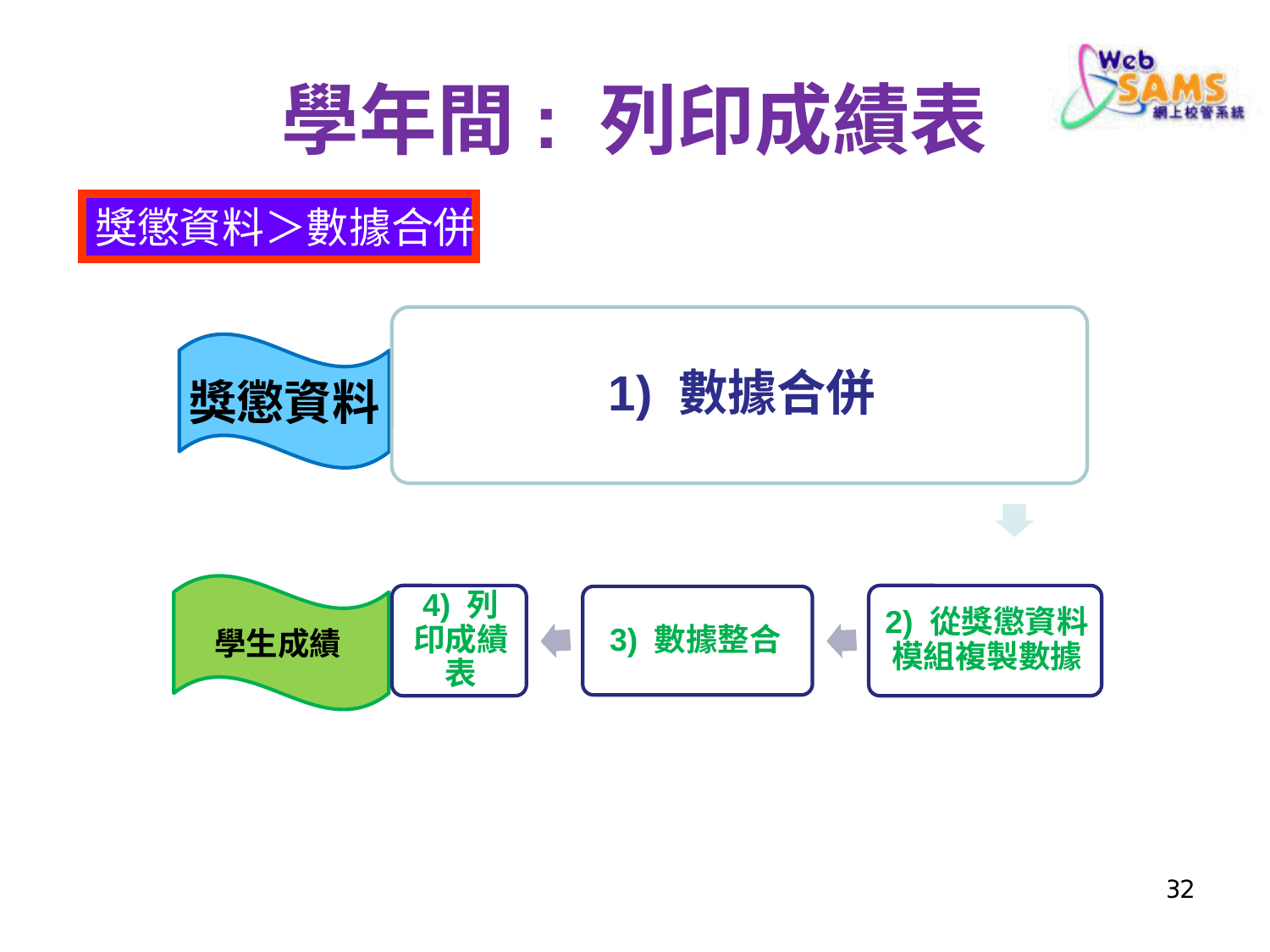

# 學年間: 列印成績表
獎懲資料＞數據合併
1) 數據合併
獎懲資料

4) 列印成績表

3) 數據整合

2) 從獎懲資料模組複製數據
學生成績
32